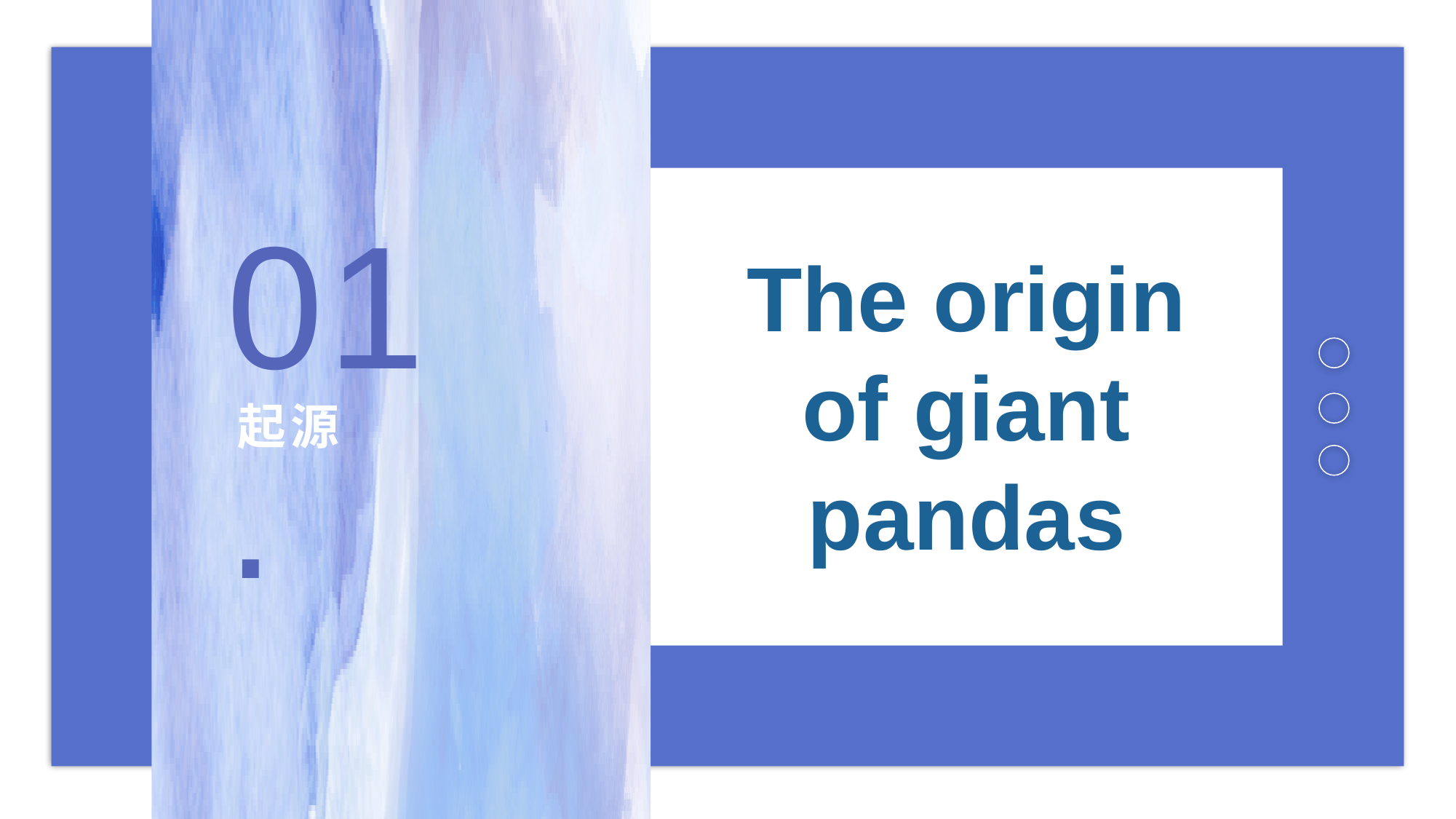

01.
起源
The origin of giant pandas